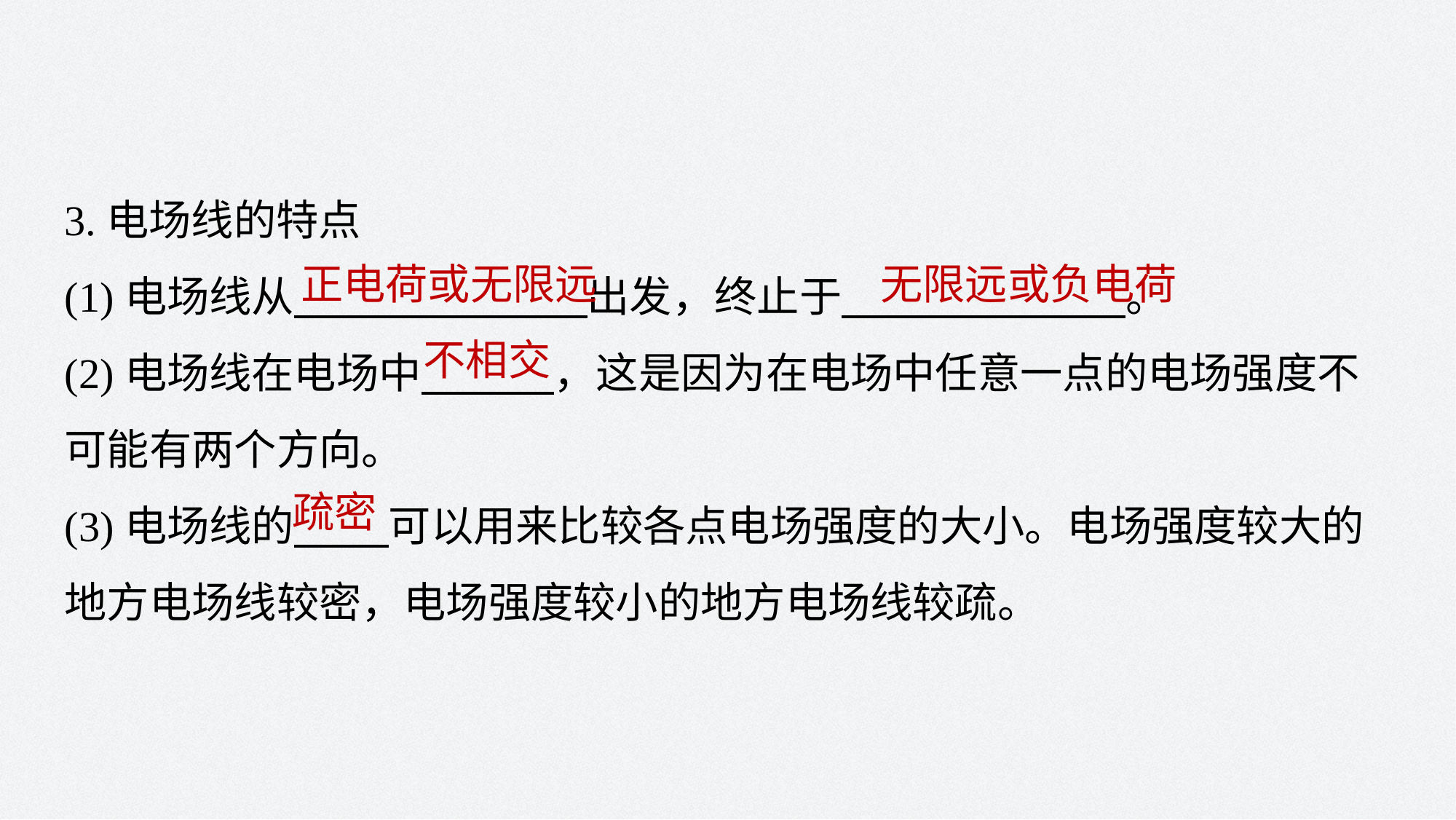

3.电场线的特点
(1)电场线从                               出发，终止于                              。
(2)电场线在电场中              ，这是因为在电场中任意一点的电场强度不可能有两个方向。
(3)电场线的          可以用来比较各点电场强度的大小。电场强度较大的地方电场线较密，电场强度较小的地方电场线较疏。
正电荷或无限远
无限远或负电荷
不相交
疏密